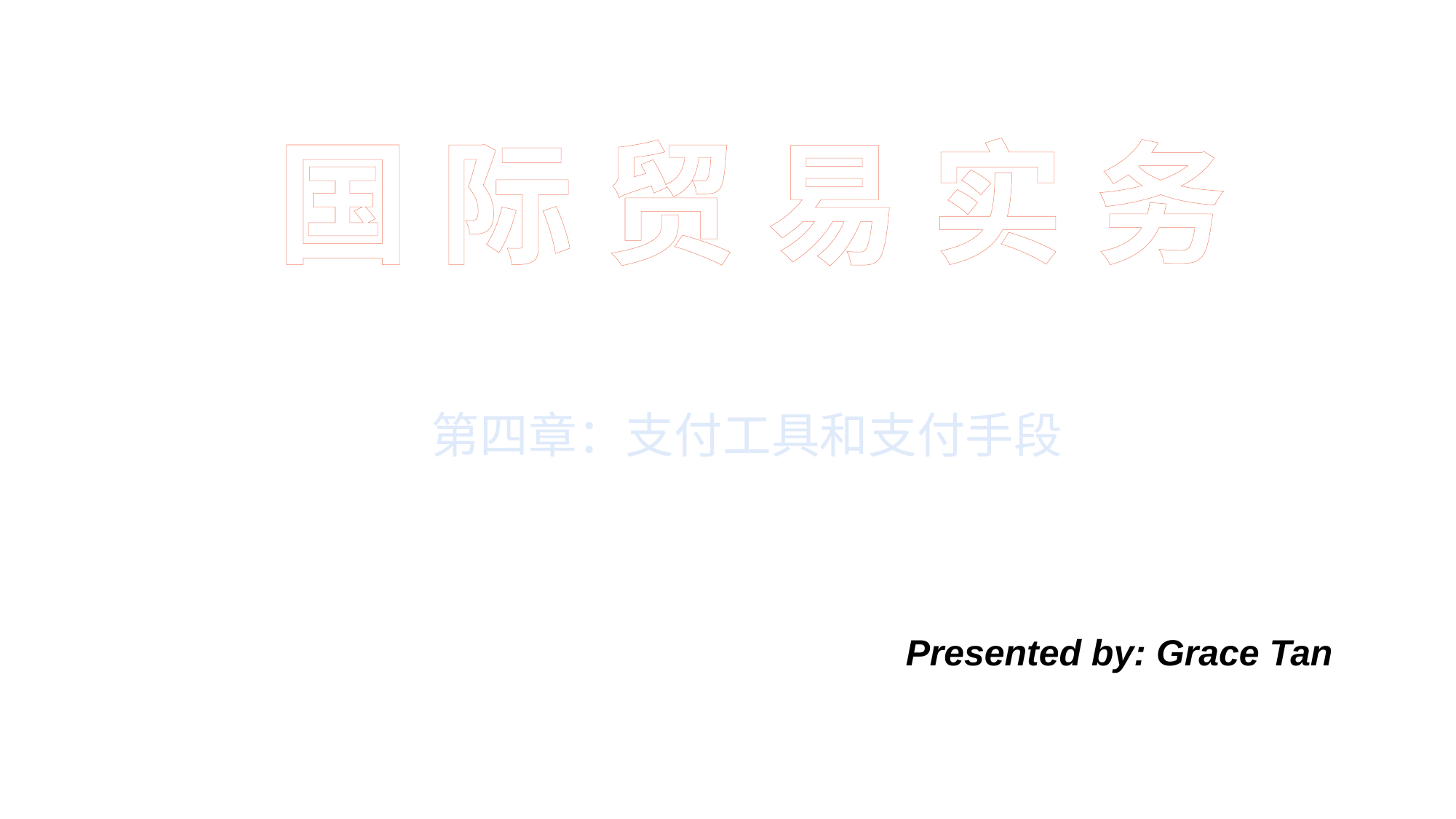

国 际 贸 易 实 务
第四章：支付工具和支付手段
Presented by: Grace Tan